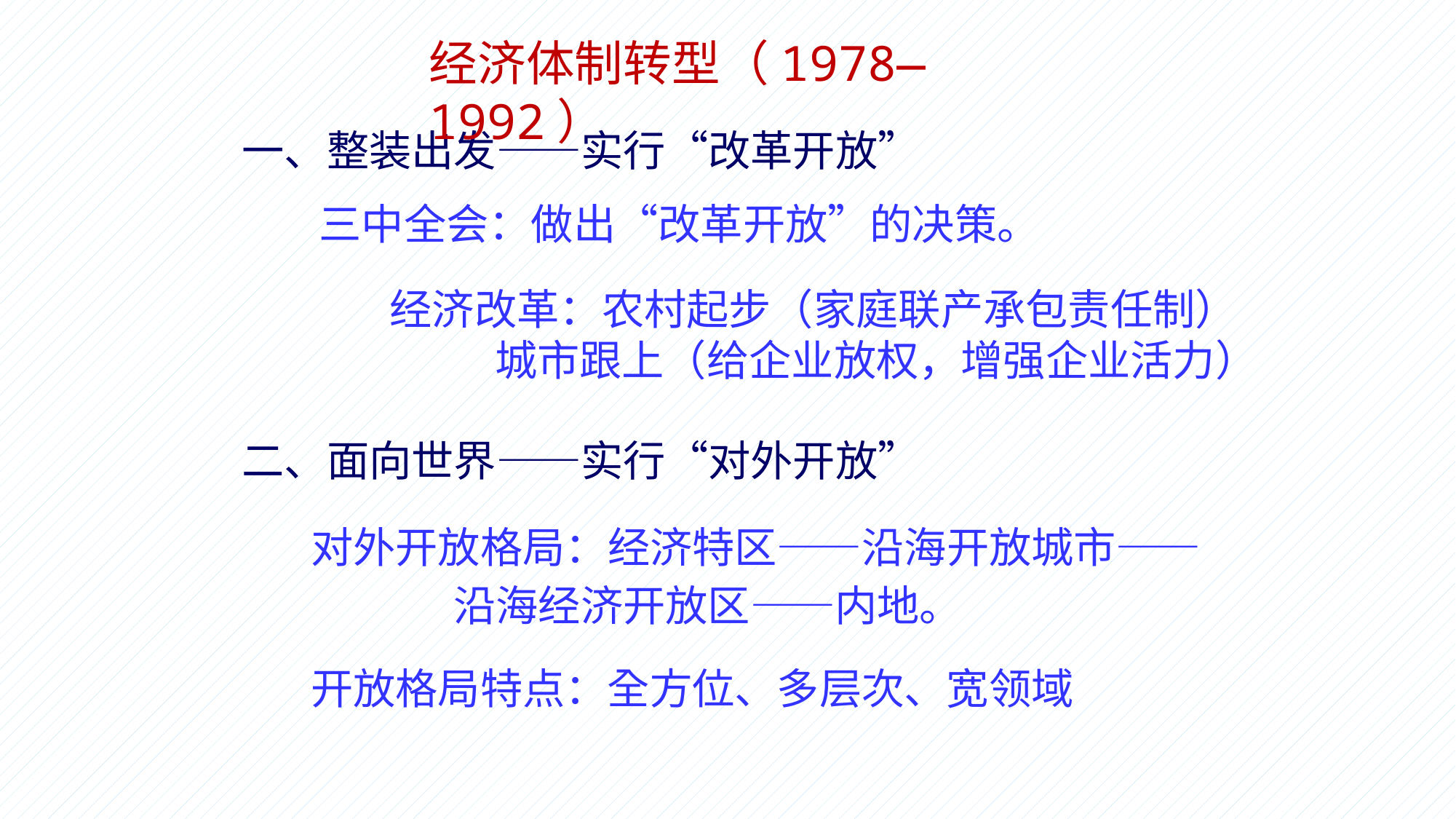

经济体制转型（1978—1992）
一、整装出发——实行“改革开放”
三中全会：做出“改革开放”的决策。
经济改革：农村起步（家庭联产承包责任制）
          城市跟上（给企业放权，增强企业活力）
二、面向世界——实行“对外开放”
对外开放格局：经济特区——沿海开放城市——
              沿海经济开放区——内地。
开放格局特点：全方位、多层次、宽领域